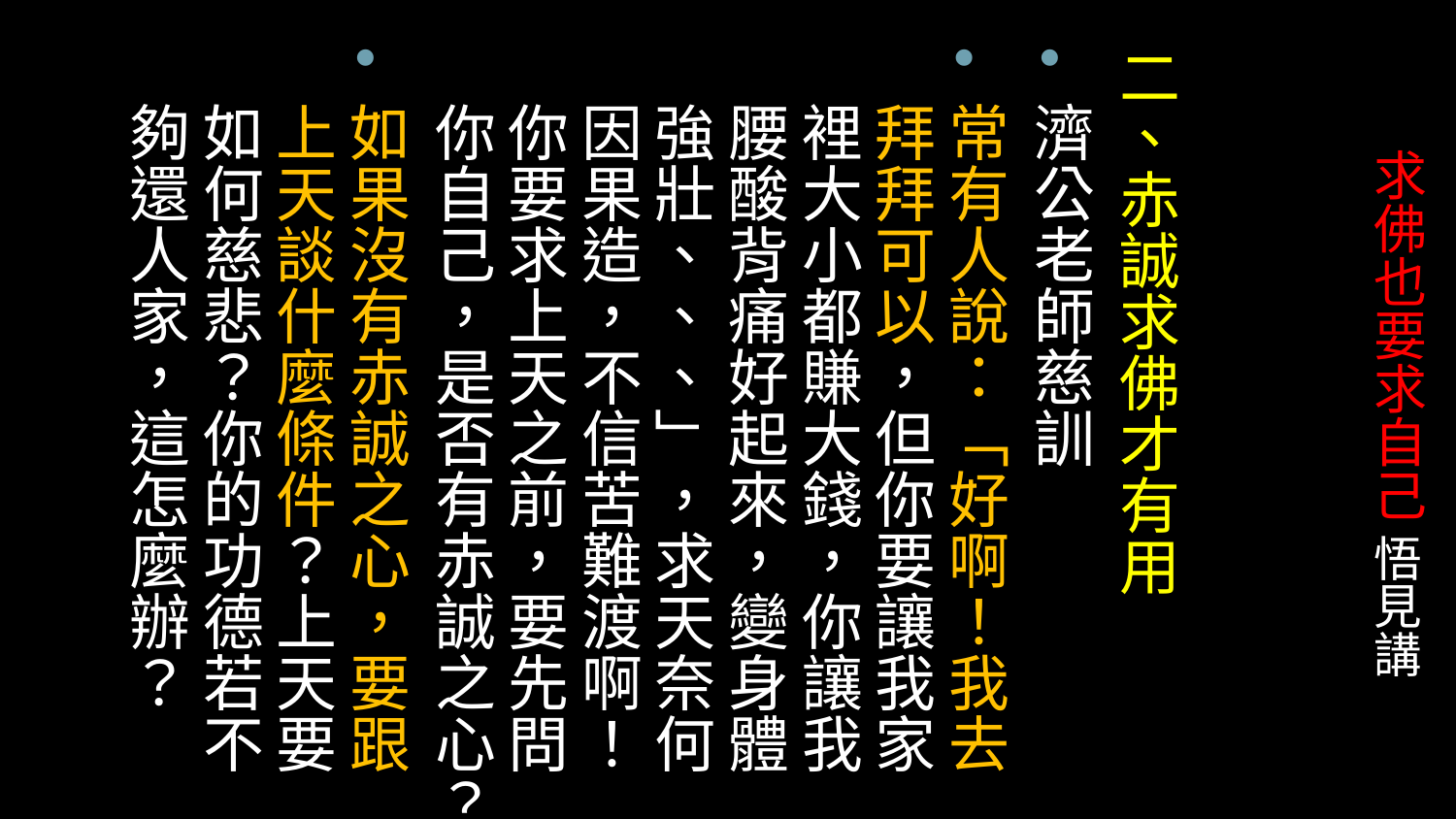

二、赤誠求佛才有用
濟公老師慈訓
常有人說：「好啊！我去拜拜可以，但你要讓我家裡大小都賺大錢，你讓我腰酸背痛好起來，變身體強壯、、、」，求天奈何因果造，不信苦難渡啊！你要求上天之前，要先問你自己，是否有赤誠之心？
如果沒有赤誠之心，要跟上天談什麼條件？上天要如何慈悲？你的功德若不夠還人家，這怎麼辦？

# 求佛也要求自己 悟見講